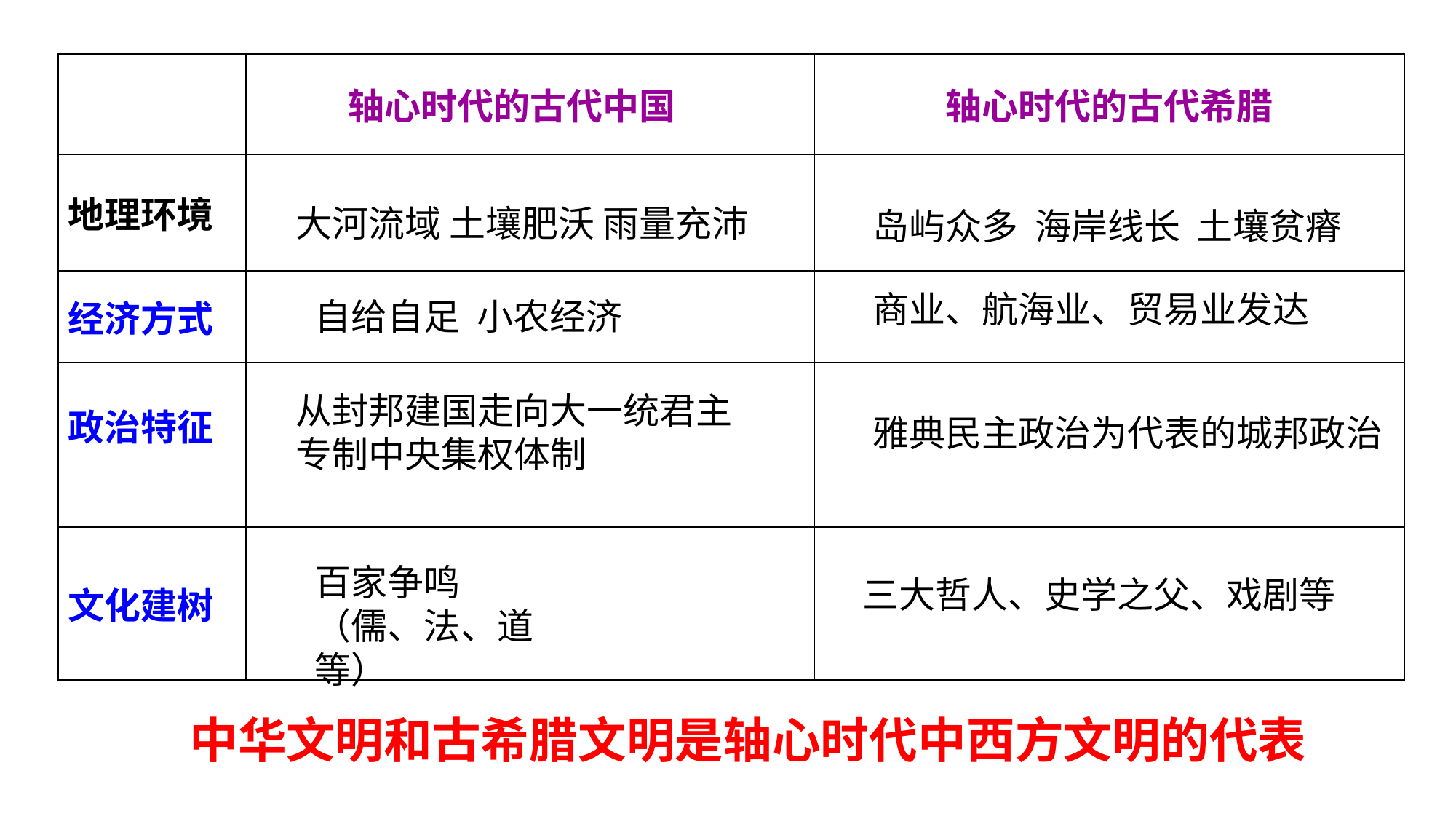

|  | 轴心时代的古代中国 | 轴心时代的古代希腊 |
| --- | --- | --- |
| 地理环境 |  |  |
| 经济方式 |  |  |
| 政治特征 |  |  |
| 文化建树 |  |  |
大河流域 土壤肥沃 雨量充沛
岛屿众多  海岸线长  土壤贫瘠
商业、航海业、贸易业发达
自给自足  小农经济
从封邦建国走向大一统君主专制中央集权体制
雅典民主政治为代表的城邦政治
百家争鸣
（儒、法、道等）
三大哲人、史学之父、戏剧等
中华文明和古希腊文明是轴心时代中西方文明的代表